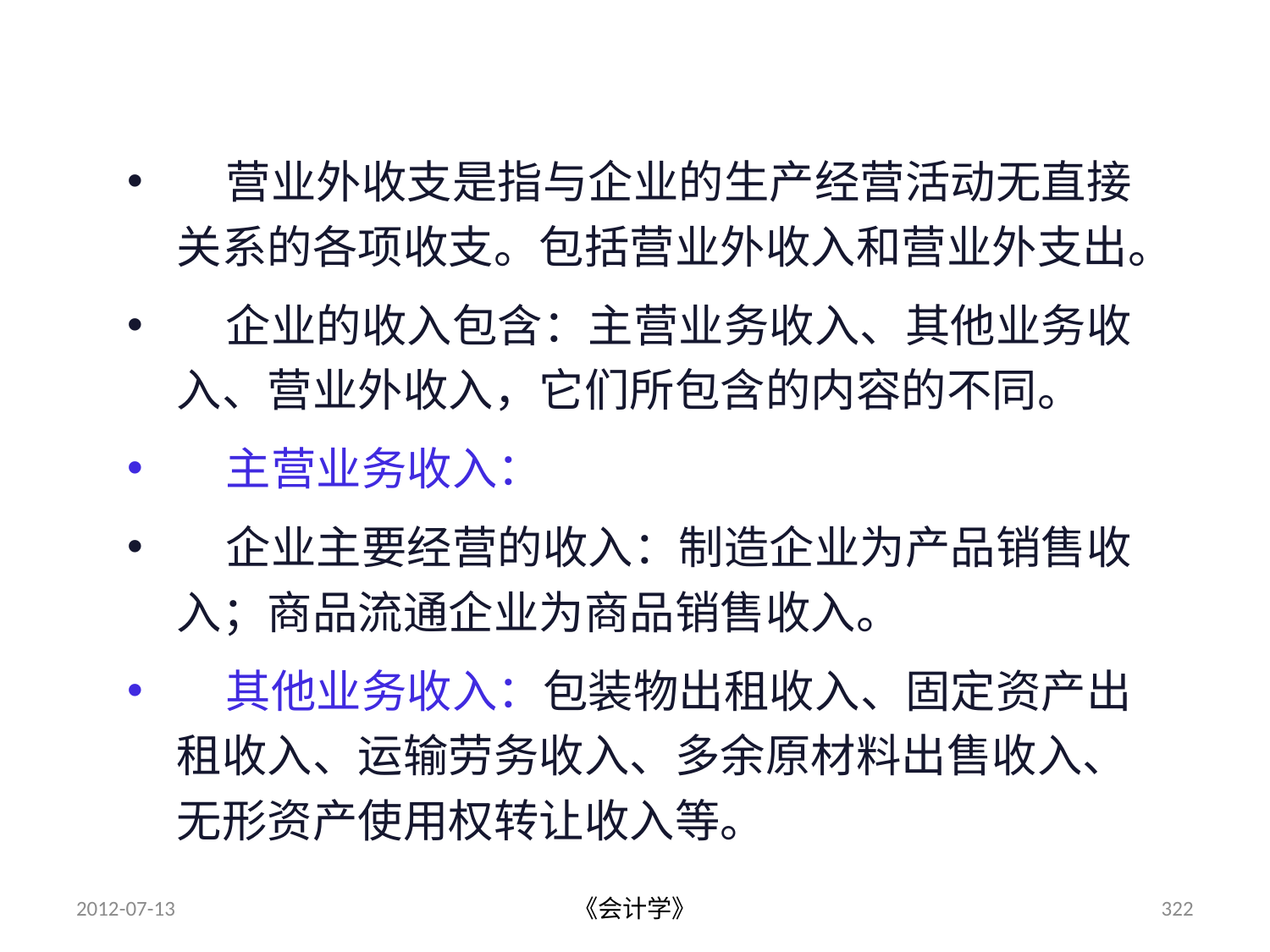

# 二、营业外收入和营业外支出
    营业外收支是指与企业的生产经营活动无直接关系的各项收支。包括营业外收入和营业外支出。
    企业的收入包含：主营业务收入、其他业务收入、营业外收入，它们所包含的内容的不同。
    主营业务收入：
    企业主要经营的收入：制造企业为产品销售收入；商品流通企业为商品销售收入。
    其他业务收入：包装物出租收入、固定资产出租收入、运输劳务收入、多余原材料出售收入、无形资产使用权转让收入等。
2012-07-13
《会计学》
322